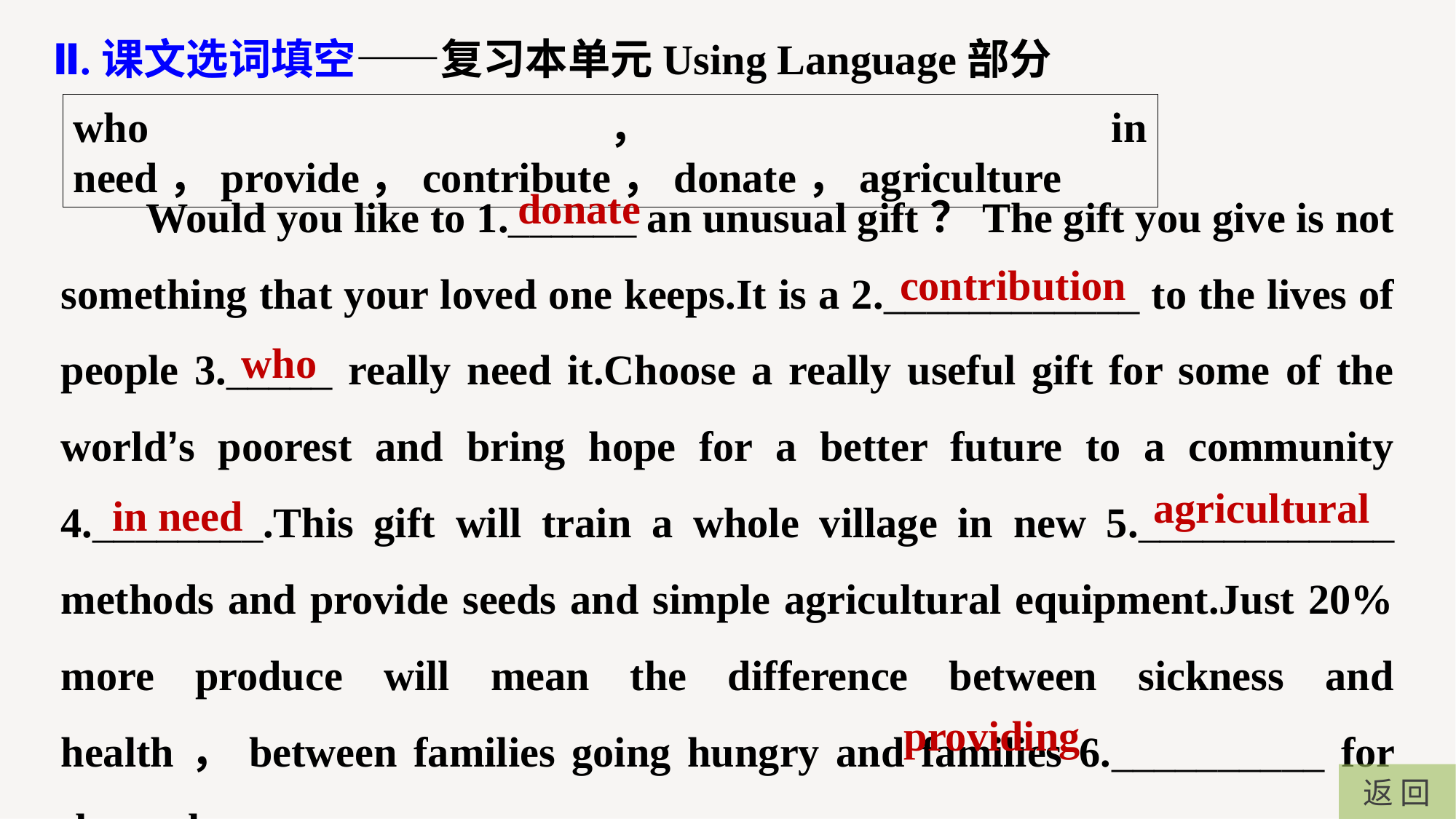

Ⅱ.课文选词填空——复习本单元Using Language部分
who，in need，provide，contribute，donate，agriculture
Would you like to 1.______ an unusual gift？The gift you give is not something that your loved one keeps.It is a 2.____________ to the lives of people 3._____ really need it.Choose a really useful gift for some of the world’s poorest and bring hope for a better future to a community 4.________.This gift will train a whole village in new 5.____________ methods and provide seeds and simple agricultural equipment.Just 20% more produce will mean the difference between sickness and health，between families going hungry and families 6.__________ for themselves.
donate
contribution
who
agricultural
in need
providing
返 回